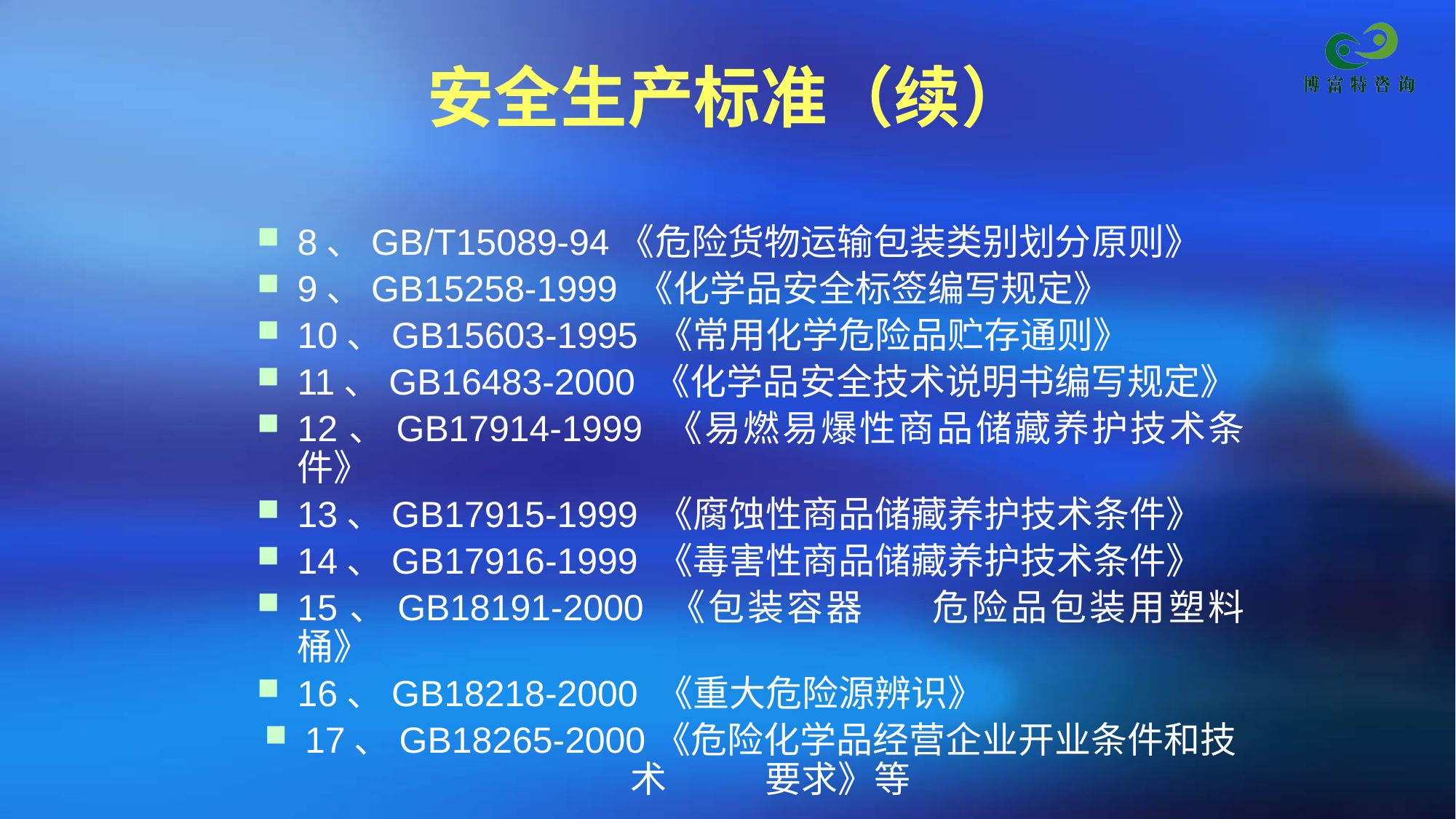

# 安全生产标准（续）
8、GB/T15089-94《危险货物运输包装类别划分原则》
9、GB15258-1999 《化学品安全标签编写规定》
10、GB15603-1995 《常用化学危险品贮存通则》
11、GB16483-2000 《化学品安全技术说明书编写规定》
12、GB17914-1999 《易燃易爆性商品储藏养护技术条件》
13、GB17915-1999 《腐蚀性商品储藏养护技术条件》
14、GB17916-1999 《毒害性商品储藏养护技术条件》
15、GB18191-2000 《包装容器      危险品包装用塑料桶》
16、GB18218-2000 《重大危险源辨识》
17、GB18265-2000《危险化学品经营企业开业条件和技术            要求》等